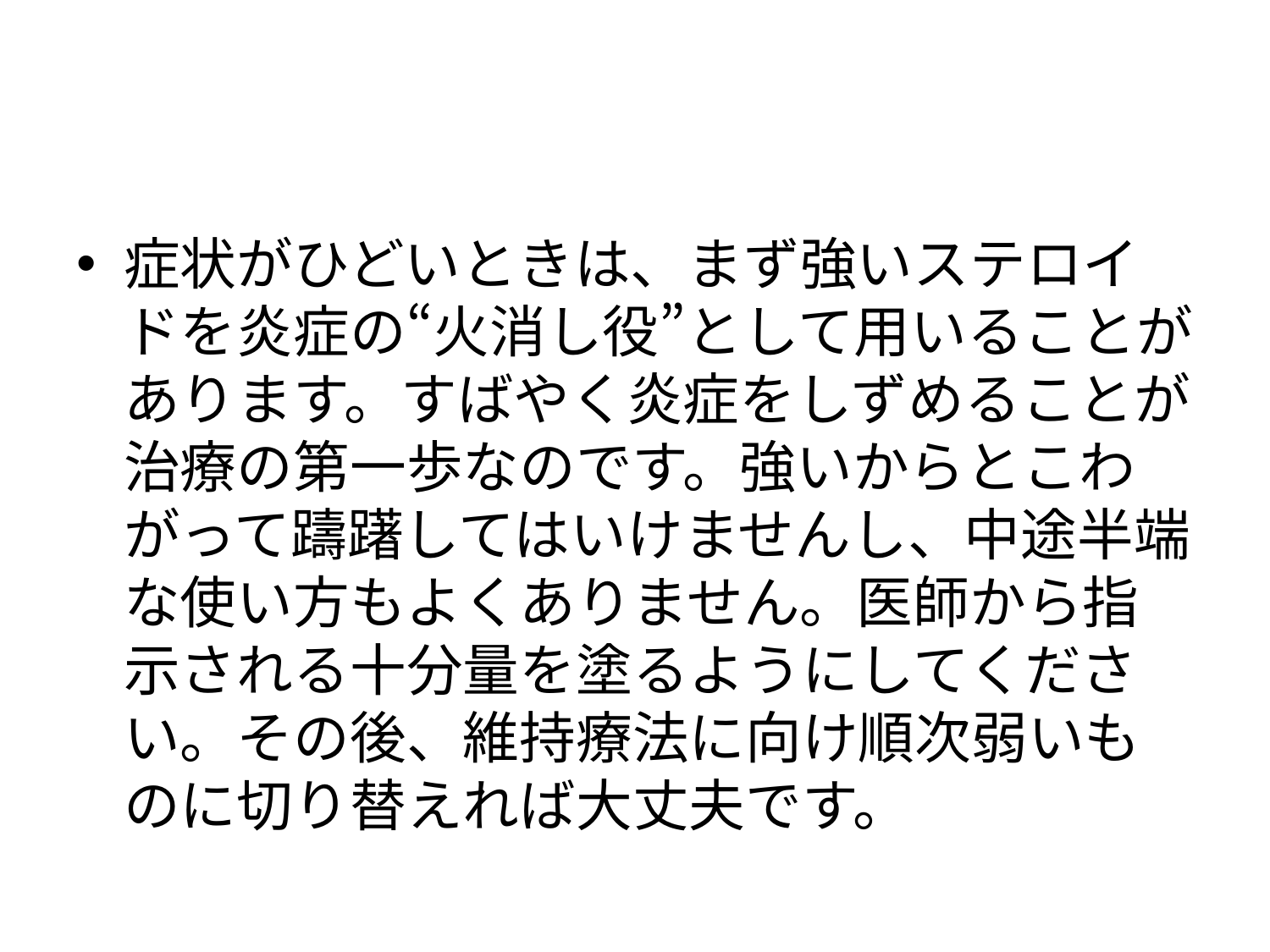

#
症状がひどいときは、まず強いステロイドを炎症の“火消し役”として用いることがあります。すばやく炎症をしずめることが治療の第一歩なのです。強いからとこわがって躊躇してはいけませんし、中途半端な使い方もよくありません。医師から指示される十分量を塗るようにしてください。その後、維持療法に向け順次弱いものに切り替えれば大丈夫です。